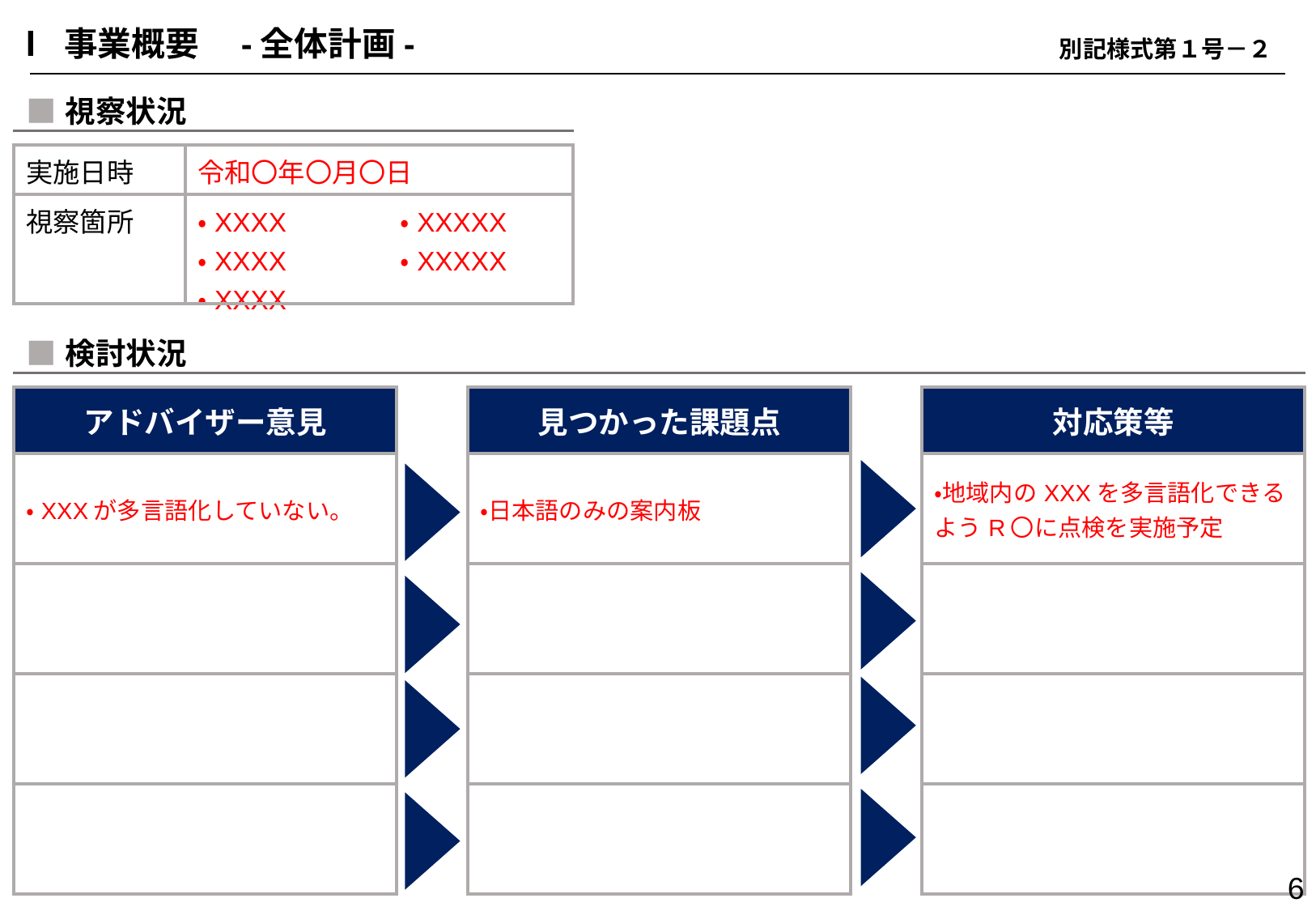

Ⅰ 事業概要　-全体計画-
別記様式第１号－２
| ■視察状況 |  |
| --- | --- |
|  |  |
| 実施日時 | 令和〇年〇月〇日 |
| 視察箇所 | ・XXXX　　　　・XXXXX ・XXXX　　　　・XXXXX ・XXXX |
| ■検討状況 |  |  |  |  |
| --- | --- | --- | --- | --- |
|  |  |  |  |  |
| アドバイザー意見 |  | 見つかった課題点 |  | 対応策等 |
| ・XXXが多言語化していない。 |  | ・日本語のみの案内板 |  | ・地域内のXXXを多言語化できるようR〇に点検を実施予定 |
|  |  |  |  |  |
|  |  |  |  |  |
|  |  |  |  |  |

6